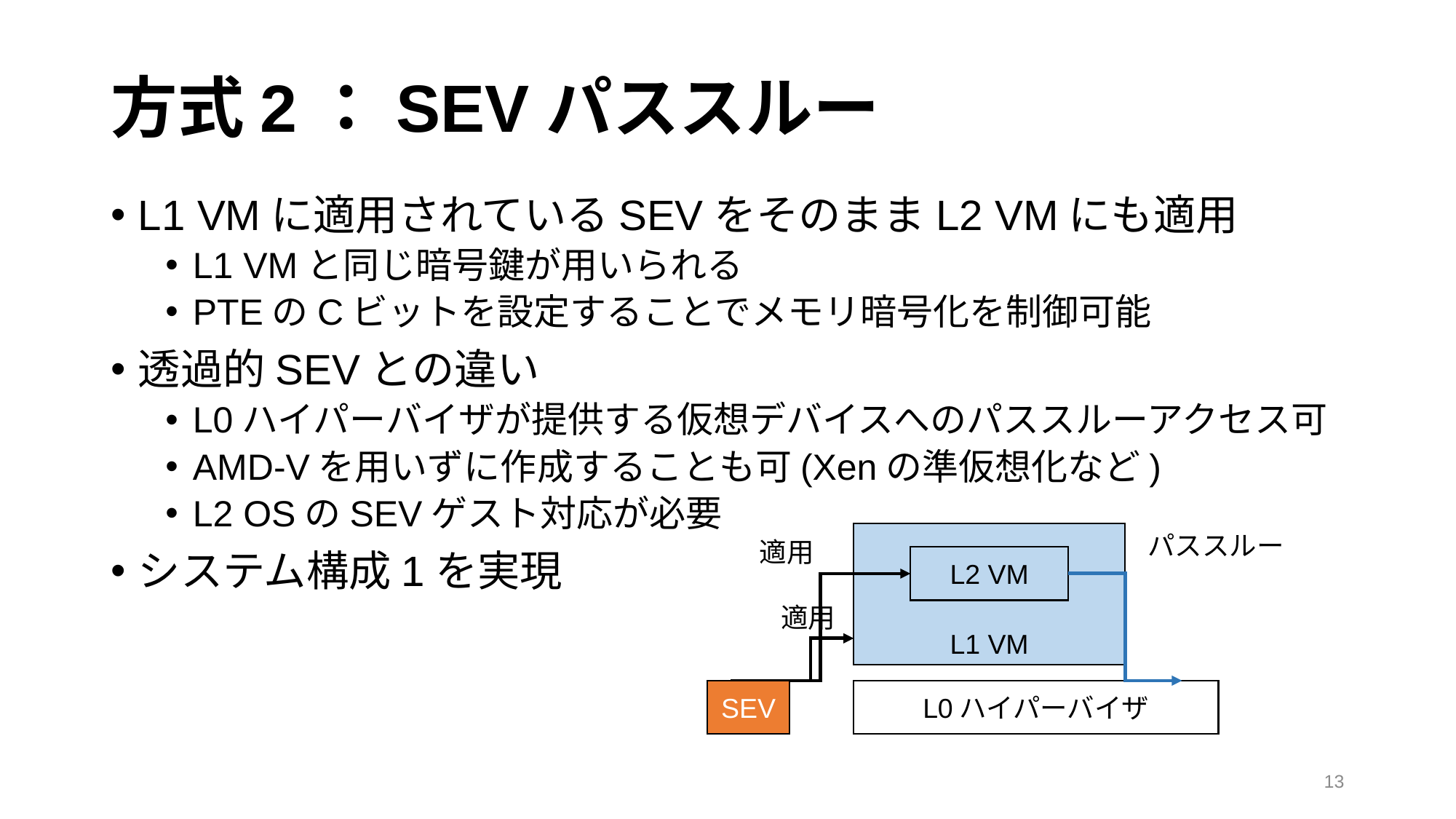

# 方式2：SEVパススルー
L1 VMに適用されているSEVをそのままL2 VMにも適用
L1 VMと同じ暗号鍵が用いられる
PTEのCビットを設定することでメモリ暗号化を制御可能
透過的SEVとの違い
L0ハイパーバイザが提供する仮想デバイスへのパススルーアクセス可
AMD-Vを用いずに作成することも可(Xenの準仮想化など)
L2 OSのSEVゲスト対応が必要
システム構成1を実現
L1 VM
パススルー
適用
L2 VM
適用
SEV
L0ハイパーバイザ
13